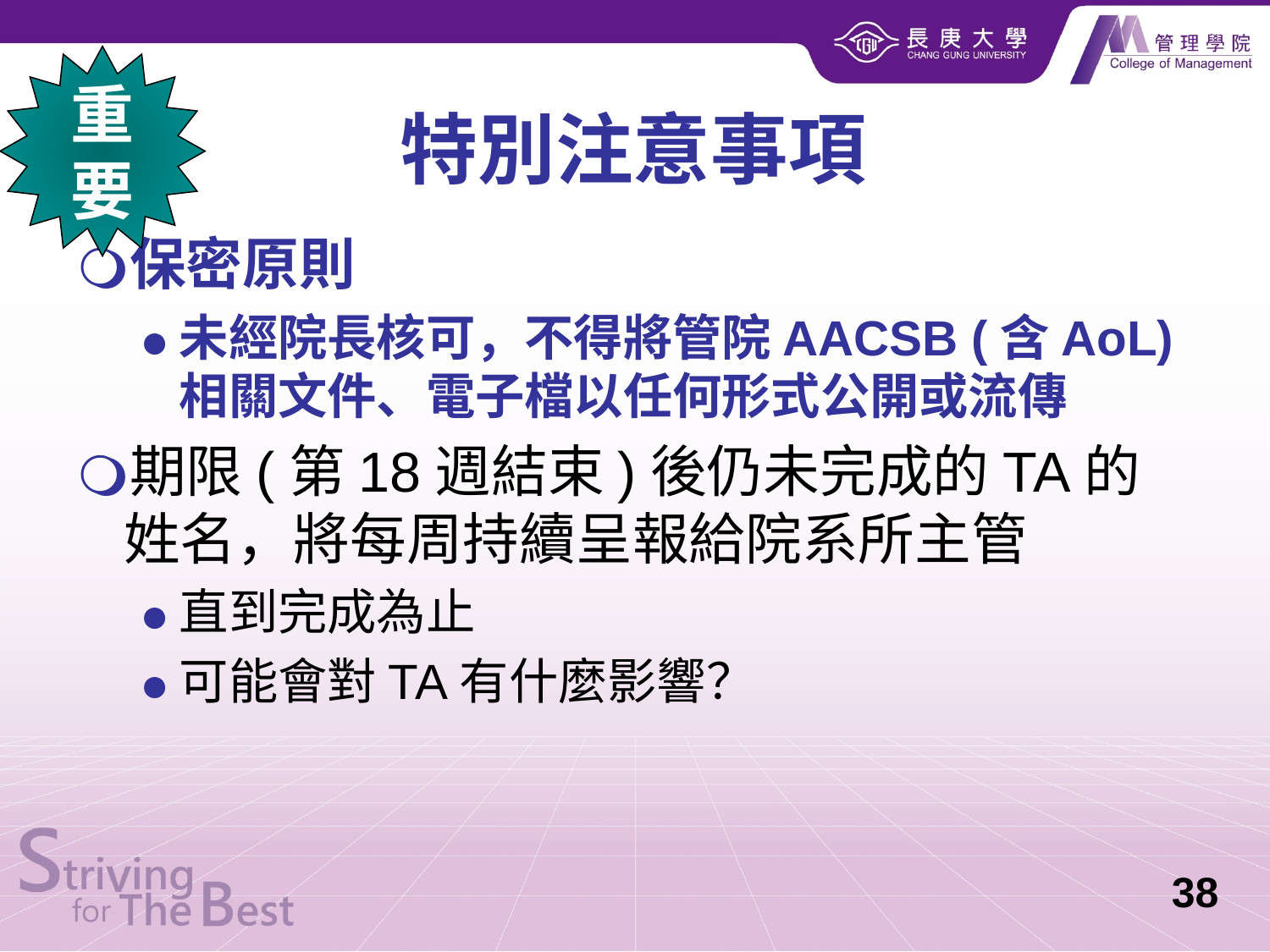

重要
特別注意事項
保密原則
未經院長核可，不得將管院AACSB (含AoL)相關文件、電子檔以任何形式公開或流傳
期限(第18週結束)後仍未完成的TA的姓名，將每周持續呈報給院系所主管
直到完成為止
可能會對TA有什麼影響？
38